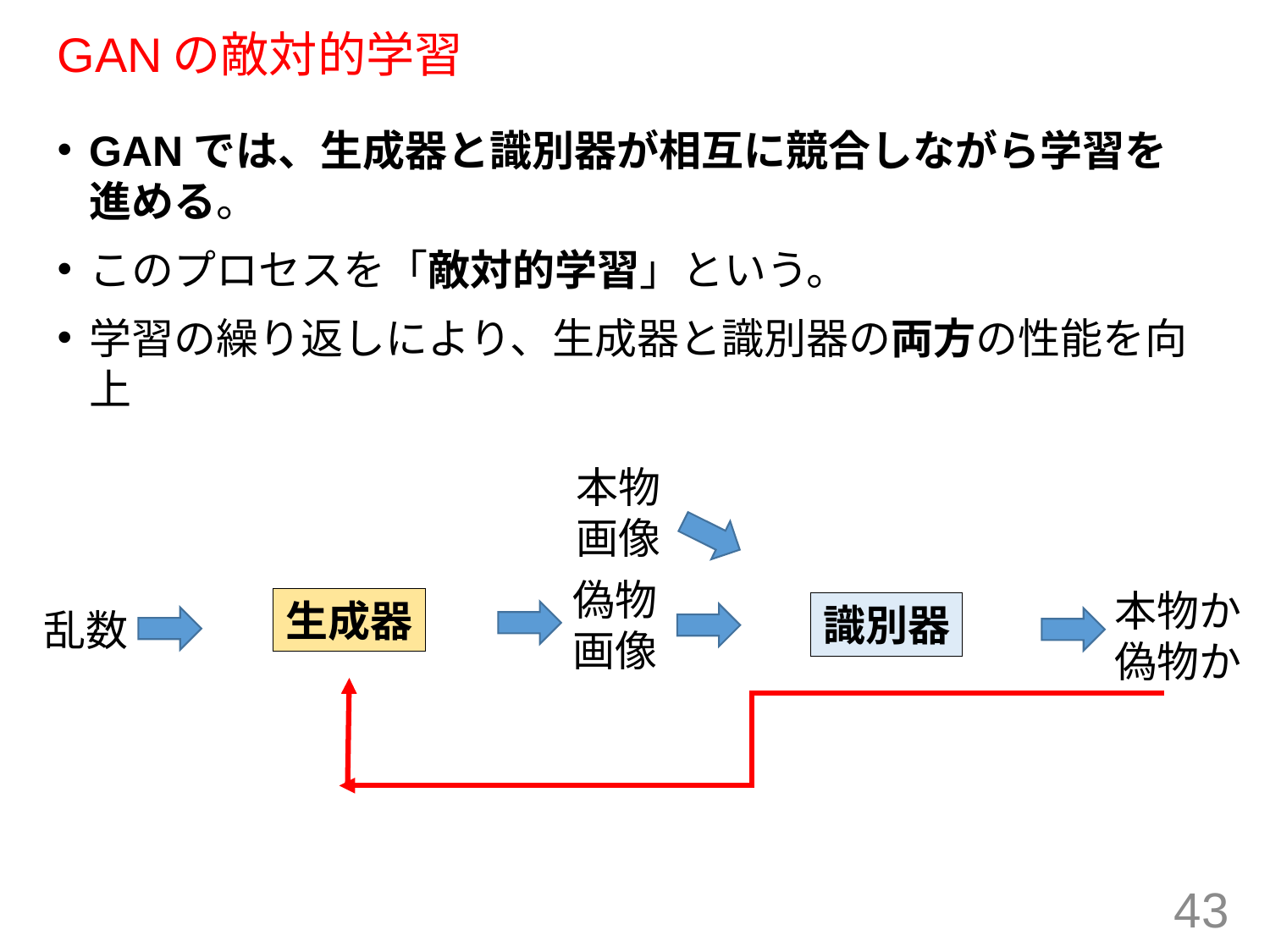

# GANの敵対的学習
GANでは、生成器と識別器が相互に競合しながら学習を進める。
このプロセスを「敵対的学習」という。
学習の繰り返しにより、生成器と識別器の両方の性能を向上
本物画像

偽物画像
本物か
偽物か
生成器
識別器
乱数

43